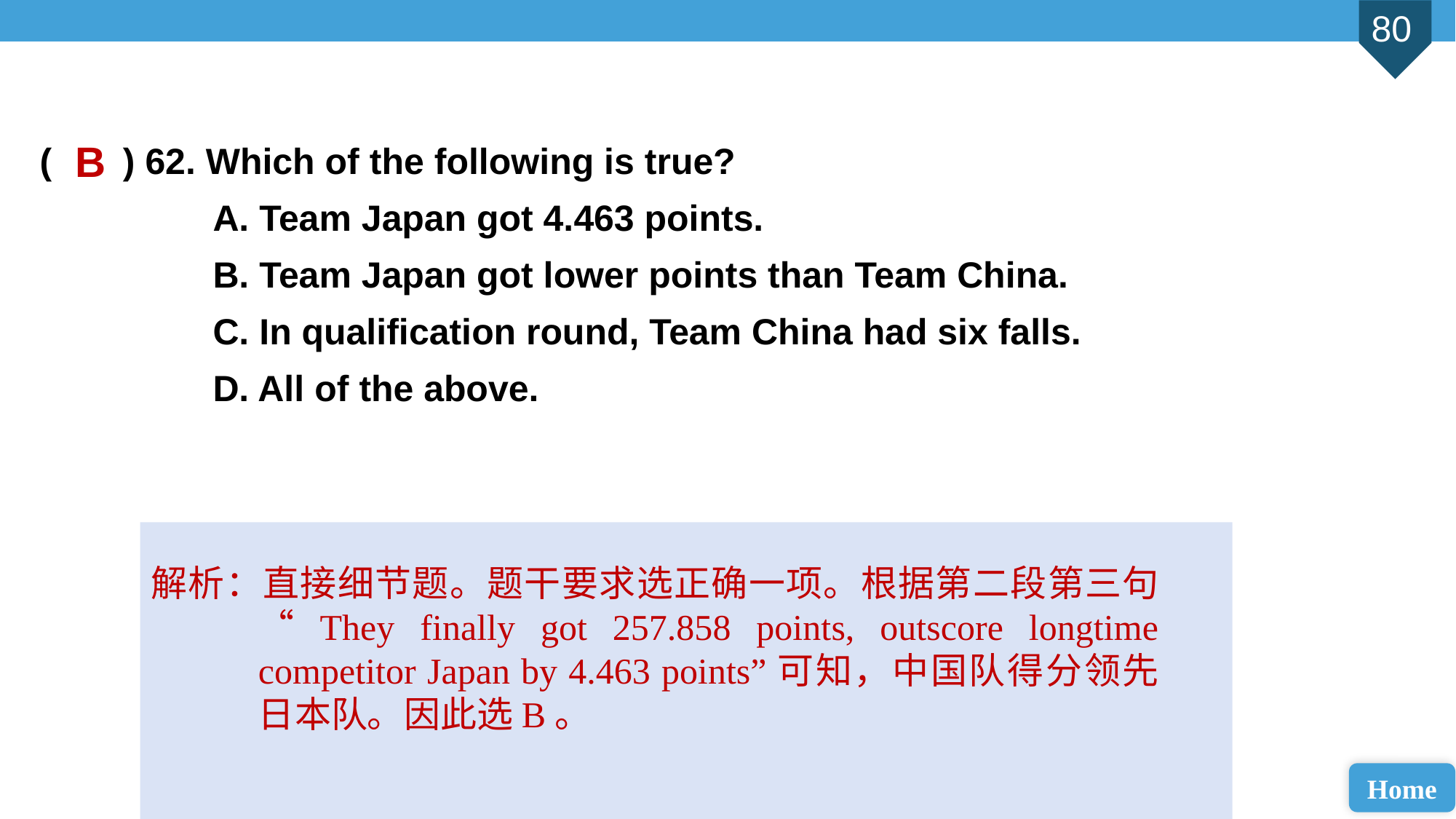

(       ) 62. Which of the following is true?
                 A. Team Japan got 4.463 points.
                 B. Team Japan got lower points than Team China.
                 C. In qualification round, Team China had six falls.
                 D. All of the above.
B

解析：直接细节题。题干要求选正确一项。根据第二段第三句“They finally got 257.858 points, outscore longtime competitor Japan by 4.463 points”可知，中国队得分领先日本队。因此选B。